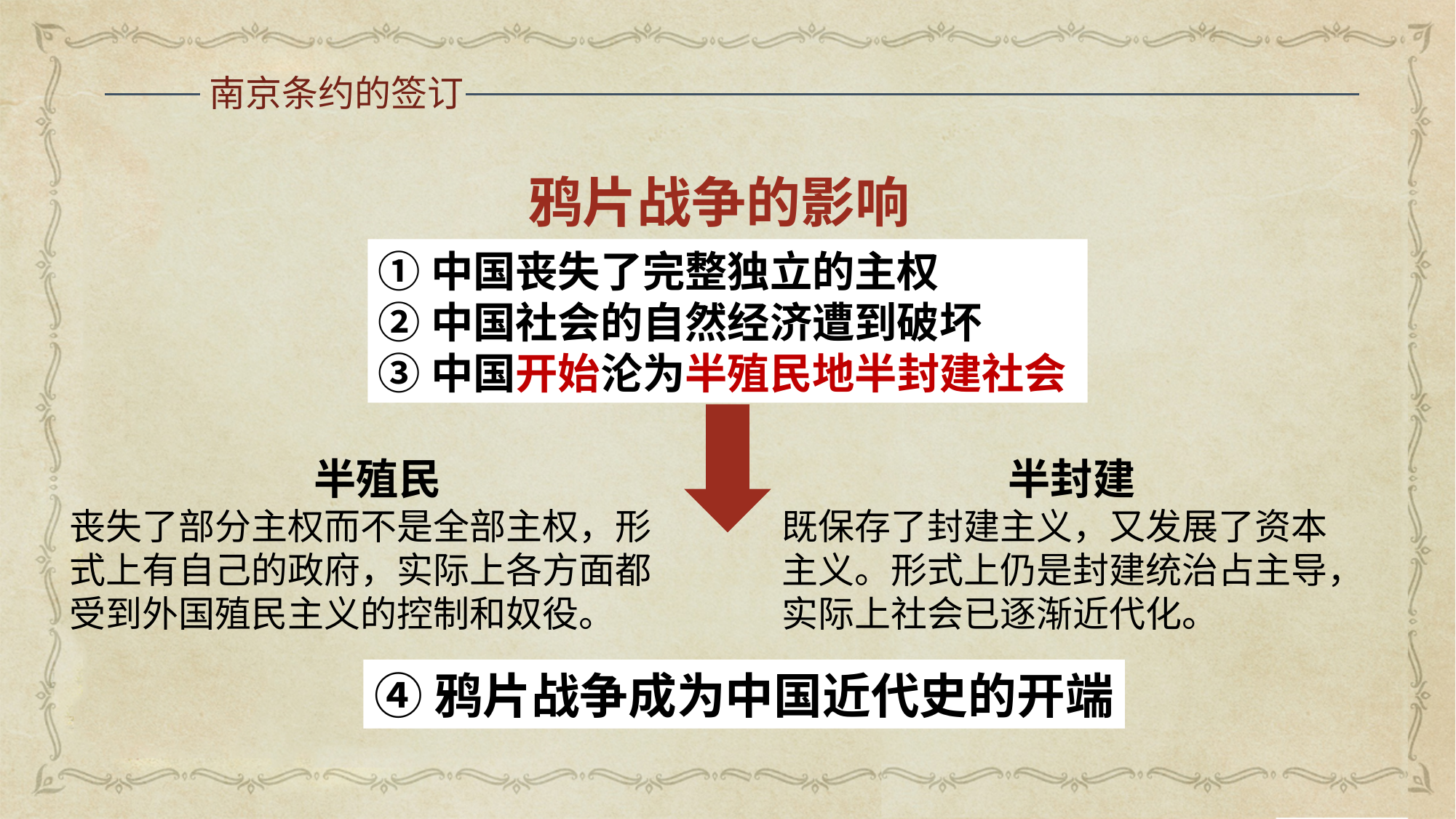

南京条约的签订
鸦片战争的影响
①中国丧失了完整独立的主权
②中国社会的自然经济遭到破坏
③中国开始沦为半殖民地半封建社会

半殖民
丧失了部分主权而不是全部主权，形式上有自己的政府，实际上各方面都受到外国殖民主义的控制和奴役。
半封建
既保存了封建主义，又发展了资本主义。形式上仍是封建统治占主导，实际上社会已逐渐近代化。
④鸦片战争成为中国近代史的开端